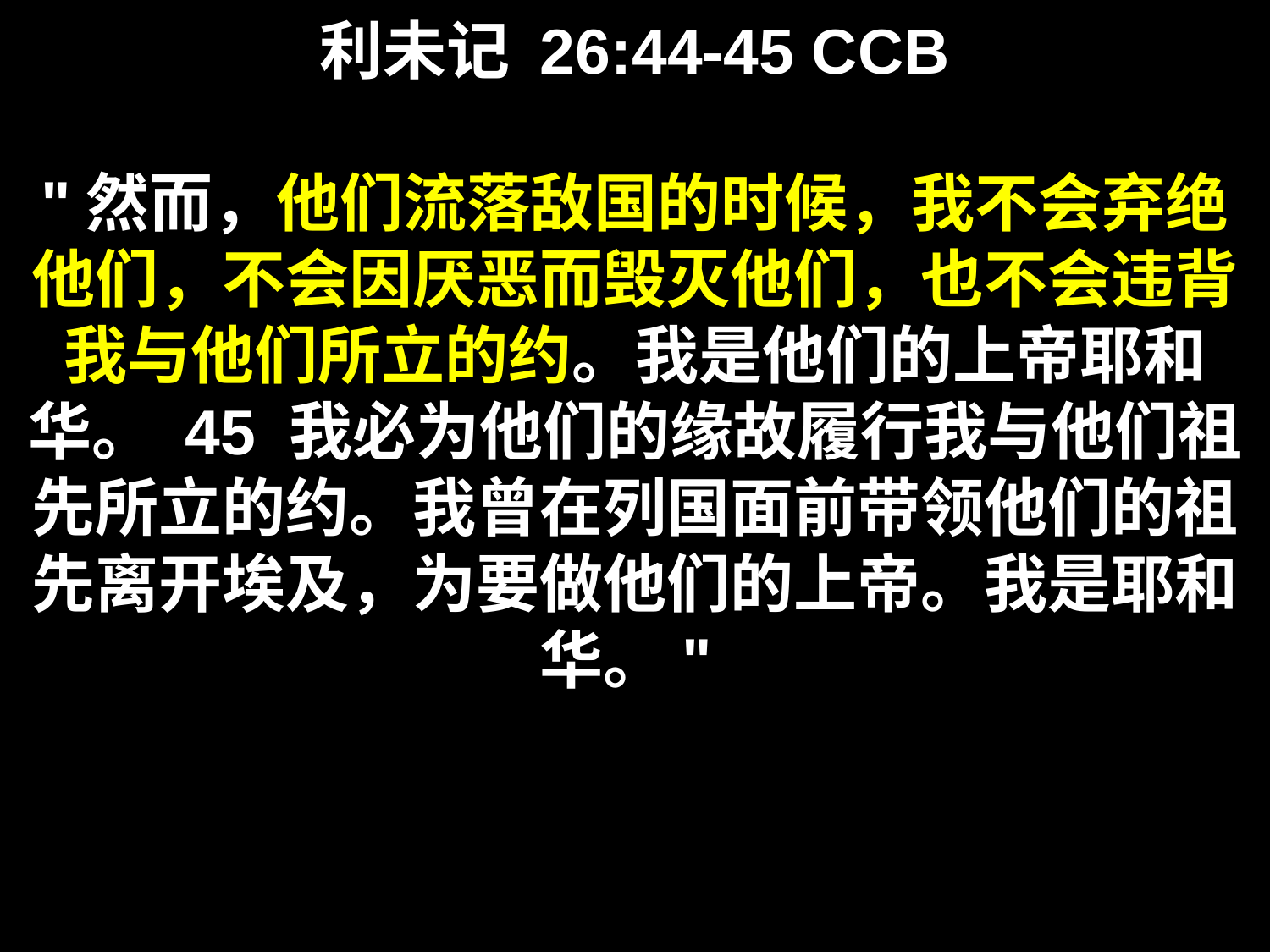

# 利未记 26:44-45 CCB "然而，他们流落敌国的时候，我不会弃绝他们，不会因厌恶而毁灭他们，也不会违背我与他们所立的约。我是他们的上帝耶和华。 45 我必为他们的缘故履行我与他们祖先所立的约。我曾在列国面前带领他们的祖先离开埃及，为要做他们的上帝。我是耶和华。"